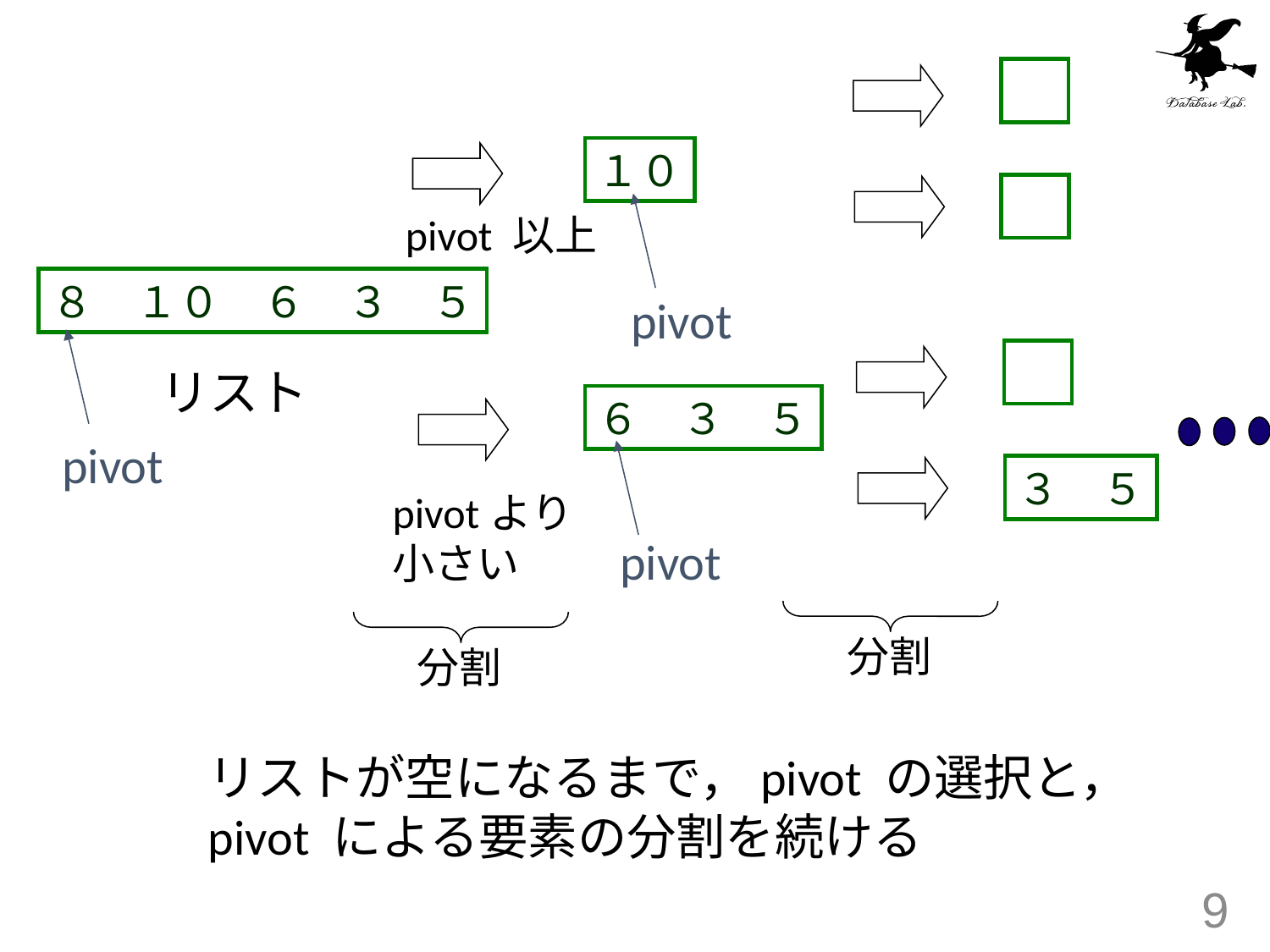

１０

pivot 以上
８　１０　６　３　５
pivot

リスト
６　３　５

pivot

３　５

pivotより
小さい

pivot
分割
分割
リストが空になるまで，pivot の選択と，
pivot による要素の分割を続ける
9